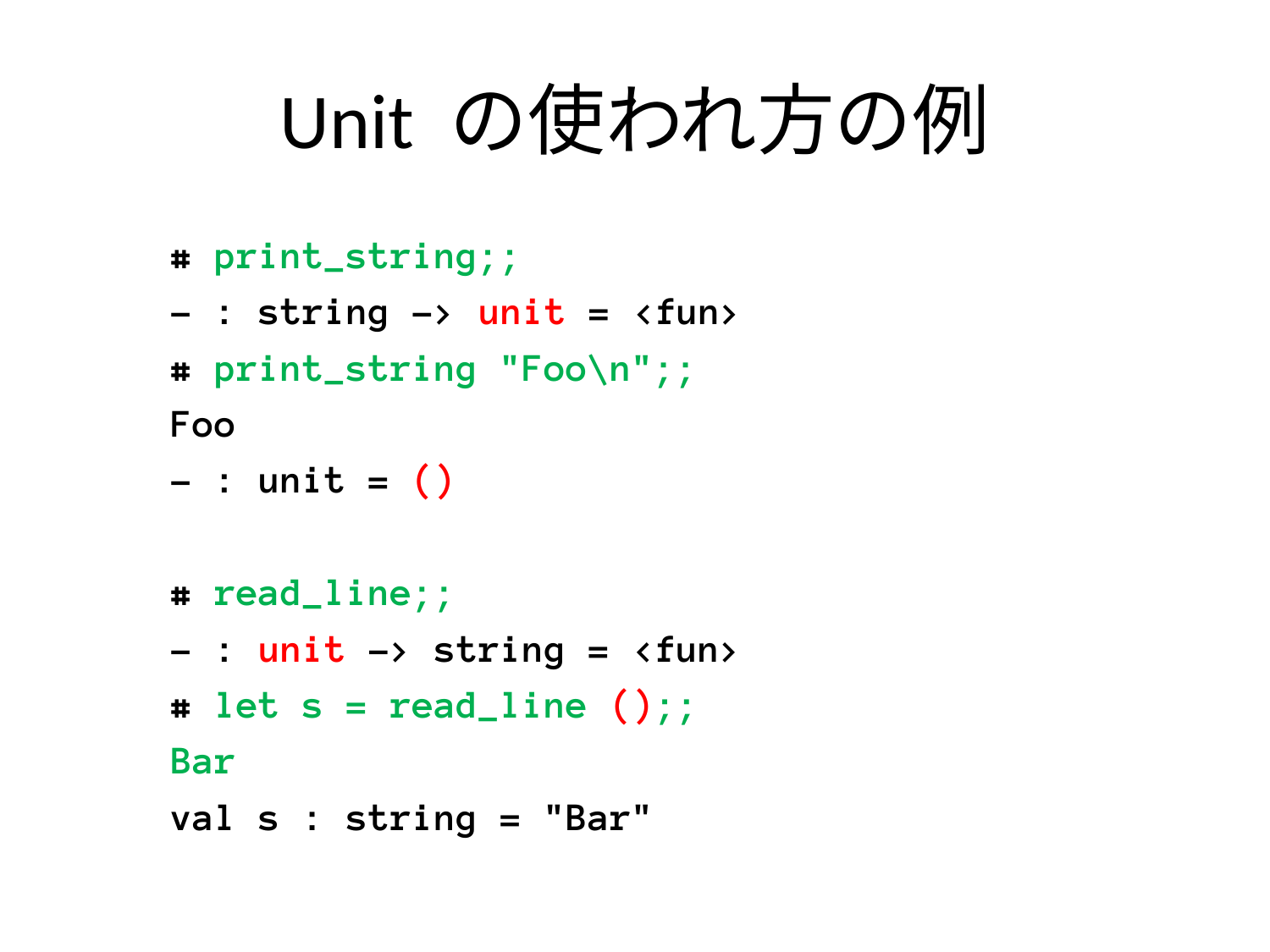

# Unit の使われ方の例
# print_string;;
- : string -> unit = <fun>
# print_string "Foo\n";;
Foo
- : unit = ()

# read_line;;
- : unit -> string = <fun>
# let s = read_line ();;
Bar
val s : string = "Bar"